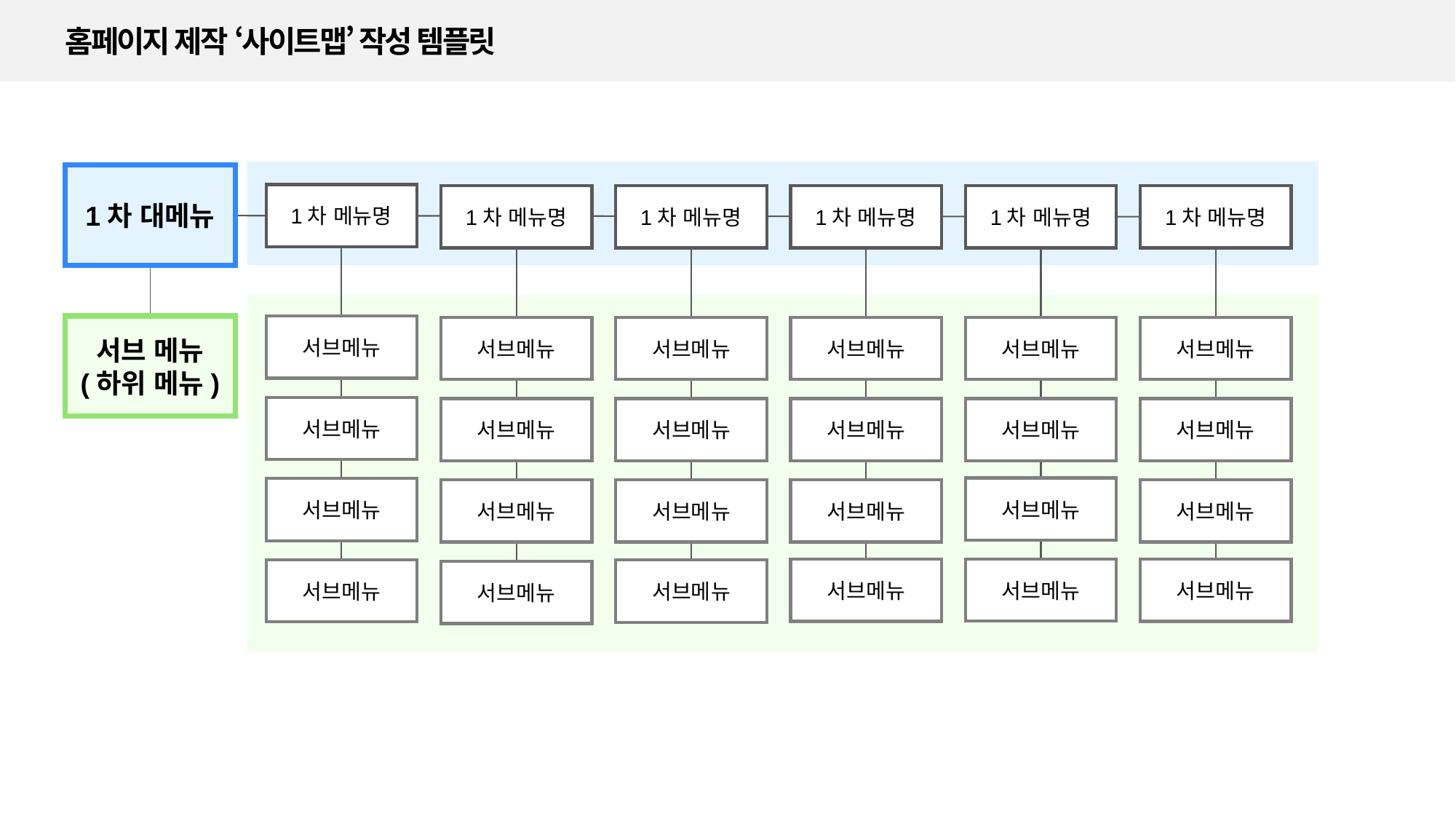

홈페이지 제작 ‘사이트맵’ 작성 템플릿

1차 대메뉴
1차 메뉴명
1차 메뉴명
1차 메뉴명
1차 메뉴명
1차 메뉴명
1차 메뉴명

서브 메뉴
(하위 메뉴)
서브메뉴
서브메뉴
서브메뉴
서브메뉴
서브메뉴
서브메뉴
서브메뉴
서브메뉴
서브메뉴
서브메뉴
서브메뉴
서브메뉴
서브메뉴
서브메뉴
서브메뉴
서브메뉴
서브메뉴
서브메뉴
서브메뉴
서브메뉴
서브메뉴
서브메뉴
서브메뉴
서브메뉴